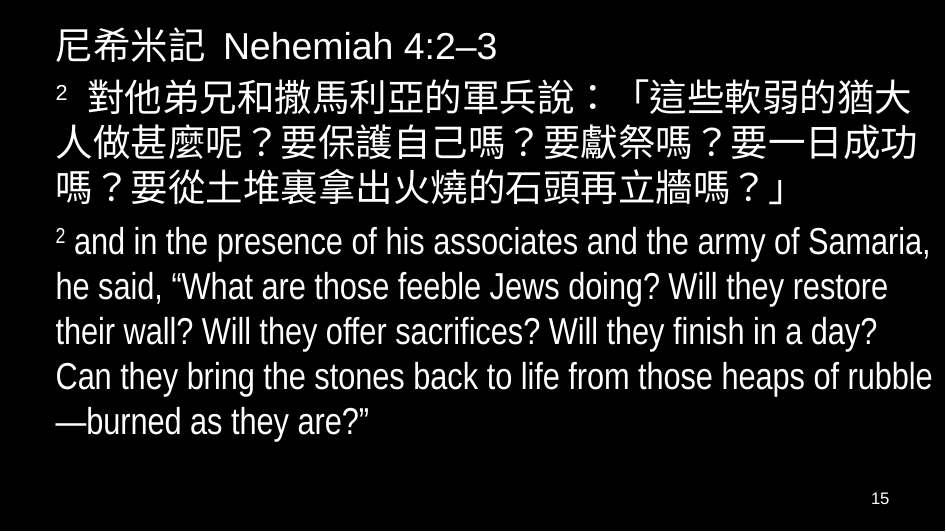

尼希米記 Nehemiah 4:2–3
2 對他弟兄和撒馬利亞的軍兵說：「這些軟弱的猶大人做甚麼呢？要保護自己嗎？要獻祭嗎？要一日成功嗎？要從土堆裏拿出火燒的石頭再立牆嗎？」
2 and in the presence of his associates and the army of Samaria, he said, “What are those feeble Jews doing? Will they restore their wall? Will they offer sacrifices? Will they finish in a day? Can they bring the stones back to life from those heaps of rubble—burned as they are?”

15